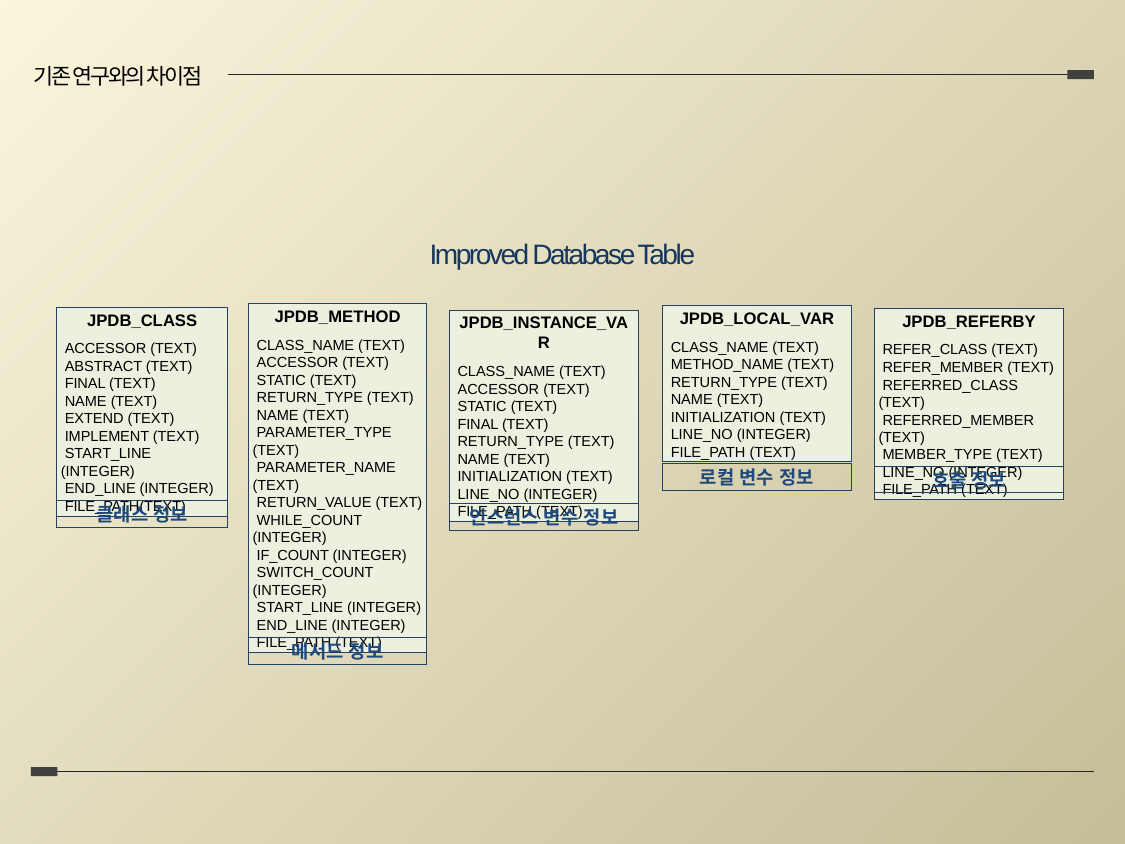

기존 연구와의 차이점

Improved Database Table
JPDB_METHOD

 CLASS_NAME (TEXT)
 ACCESSOR (TEXT)
 STATIC (TEXT)
 RETURN_TYPE (TEXT)
 NAME (TEXT)
 PARAMETER_TYPE (TEXT)
 PARAMETER_NAME (TEXT)
 RETURN_VALUE (TEXT)
 WHILE_COUNT (INTEGER)
 IF_COUNT (INTEGER)
 SWITCH_COUNT (INTEGER)
 START_LINE (INTEGER)
 END_LINE (INTEGER)
 FILE_PATH (TEXT)
메서드 정보
JPDB_LOCAL_VAR

 CLASS_NAME (TEXT)
 METHOD_NAME (TEXT)
 RETURN_TYPE (TEXT)
 NAME (TEXT)
 INITIALIZATION (TEXT)
 LINE_NO (INTEGER)
 FILE_PATH (TEXT)
로컬 변수 정보
JPDB_CLASS

 ACCESSOR (TEXT)
 ABSTRACT (TEXT)
 FINAL (TEXT)
 NAME (TEXT)
 EXTEND (TEXT)
 IMPLEMENT (TEXT)
 START_LINE (INTEGER)
 END_LINE (INTEGER)
 FILE_PATH(TEXT)
클래스 정보
JPDB_INSTANCE_VAR

 CLASS_NAME (TEXT)
 ACCESSOR (TEXT)
 STATIC (TEXT)
 FINAL (TEXT)
 RETURN_TYPE (TEXT)
 NAME (TEXT)
 INITIALIZATION (TEXT)
 LINE_NO (INTEGER)
 FILE_PATH (TEXT)
인스턴스 변수 정보
JPDB_REFERBY

 REFER_CLASS (TEXT)
 REFER_MEMBER (TEXT)
 REFERRED_CLASS (TEXT)
 REFERRED_MEMBER (TEXT)
 MEMBER_TYPE (TEXT)
 LINE_NO (INTEGER)
 FILE_PATH (TEXT)
호출 정보